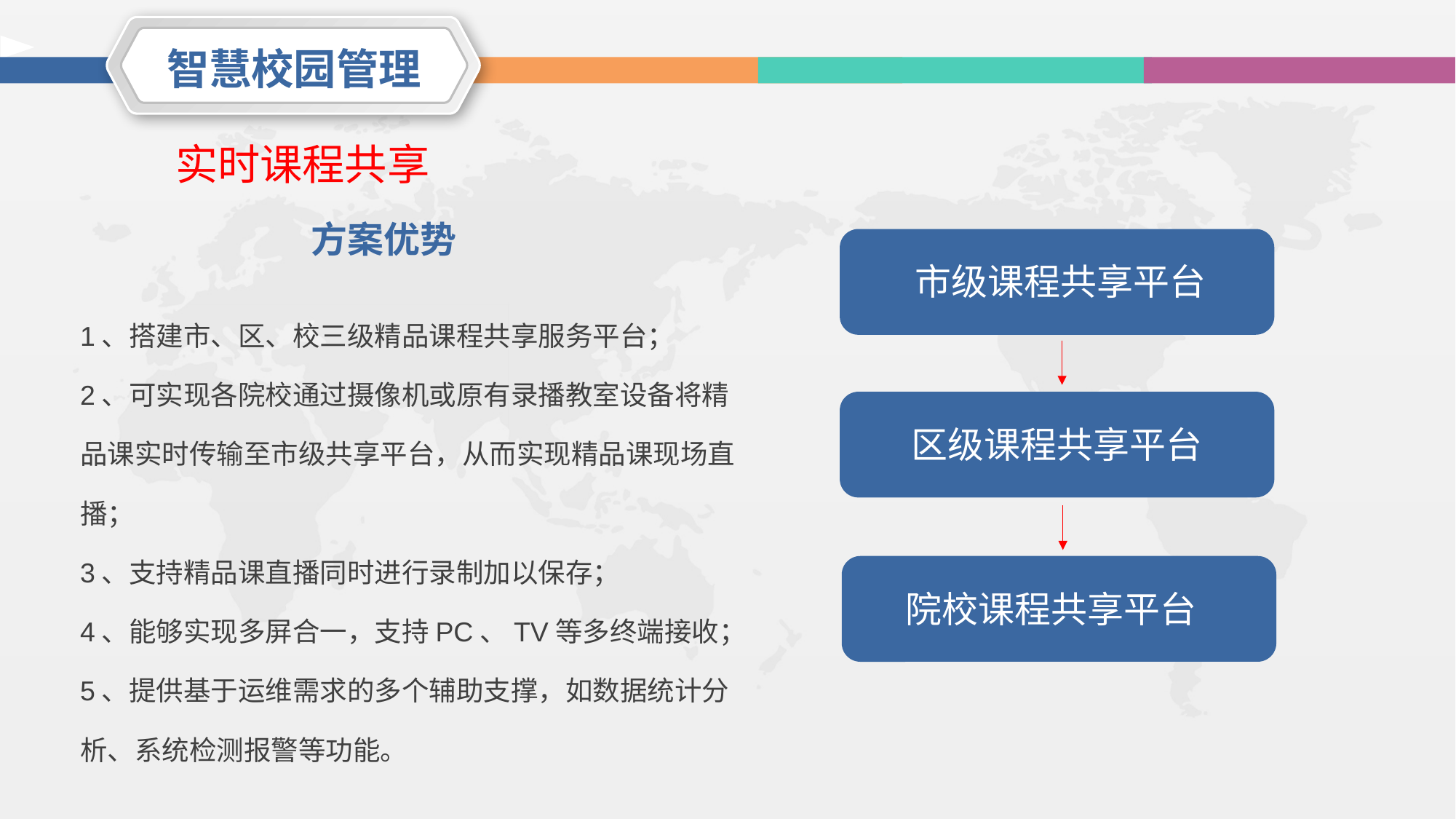

智慧校园管理

实时课程共享
方案优势

市级课程共享平台
1、搭建市、区、校三级精品课程共享服务平台；
2、可实现各院校通过摄像机或原有录播教室设备将精品课实时传输至市级共享平台，从而实现精品课现场直播；
3、支持精品课直播同时进行录制加以保存；
4、能够实现多屏合一，支持PC、TV等多终端接收；
5、提供基于运维需求的多个辅助支撑，如数据统计分析、系统检测报警等功能。

区级课程共享平台

院校课程共享平台